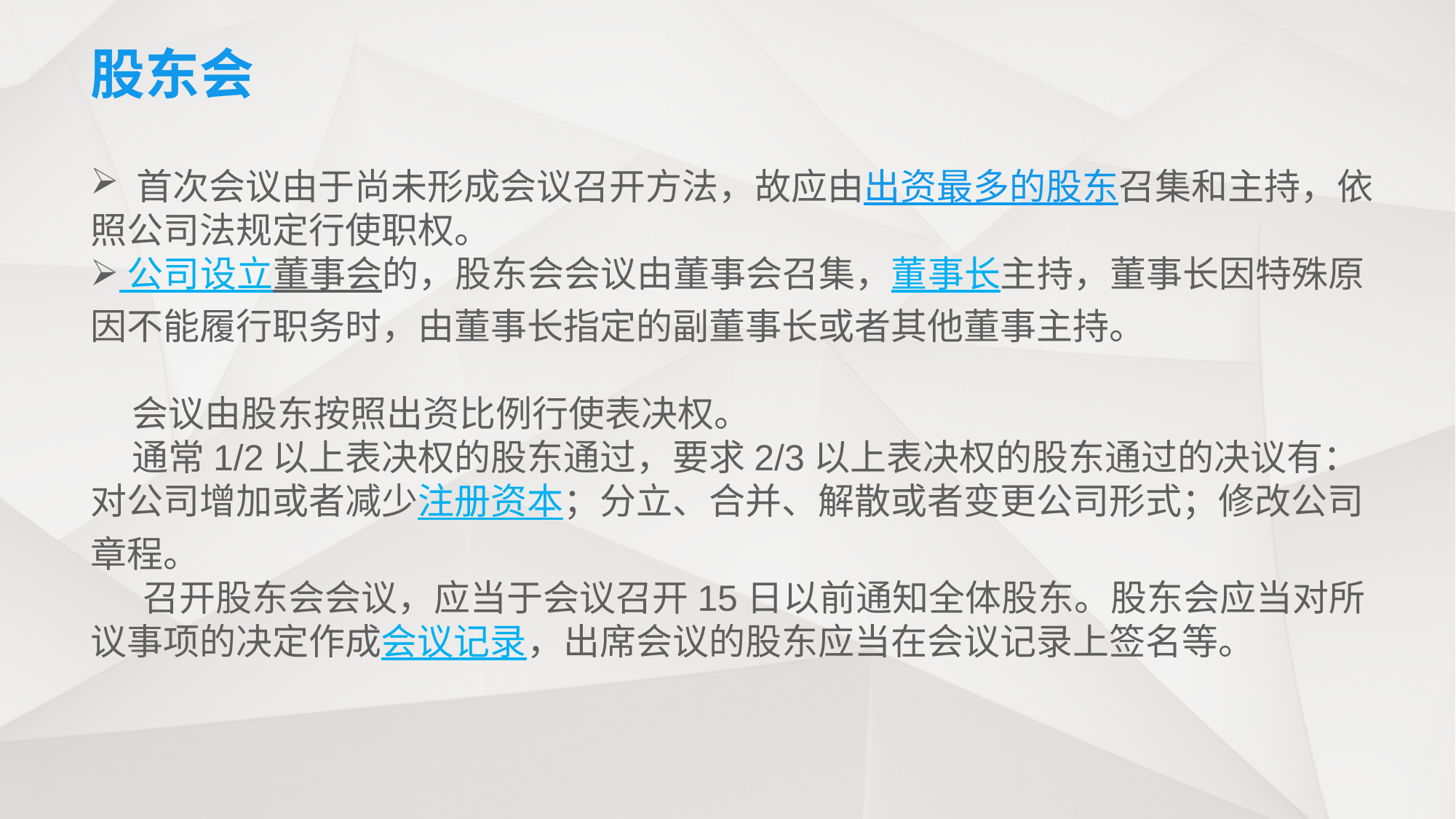

股东会

 首次会议由于尚未形成会议召开方法，故应由出资最多的股东召集和主持，依照公司法规定行使职权。
 公司设立董事会的，股东会会议由董事会召集，董事长主持，董事长因特殊原因不能履行职务时，由董事长指定的副董事长或者其他董事主持。

    会议由股东按照出资比例行使表决权。
    通常1/2以上表决权的股东通过，要求2/3以上表决权的股东通过的决议有：对公司增加或者减少注册资本；分立、合并、解散或者变更公司形式；修改公司章程。
　  召开股东会会议，应当于会议召开15日以前通知全体股东。股东会应当对所议事项的决定作成会议记录，出席会议的股东应当在会议记录上签名等。